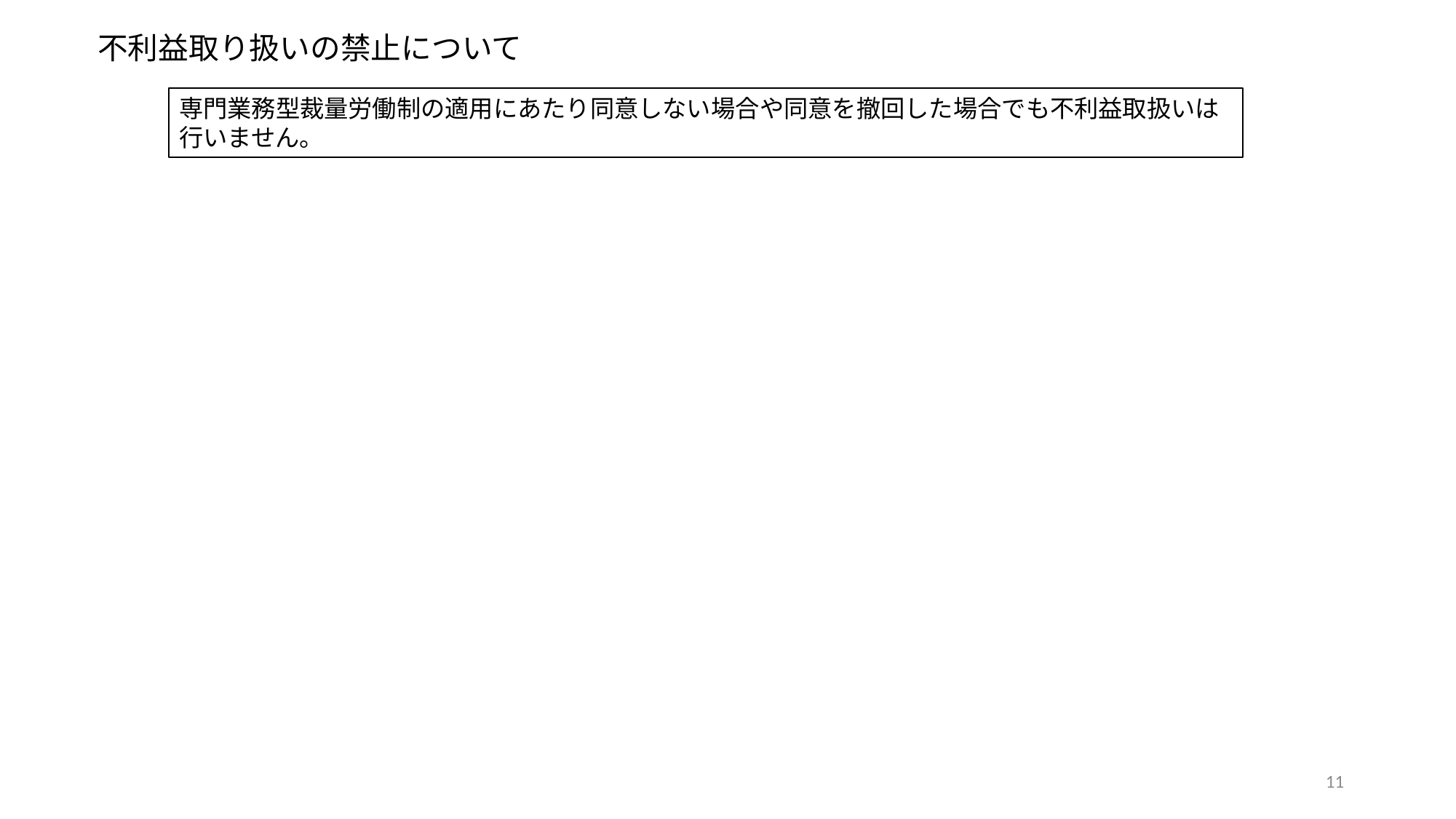

不利益取り扱いの禁止について
専門業務型裁量労働制の適用にあたり同意しない場合や同意を撤回した場合でも不利益取扱いは行いません。
11